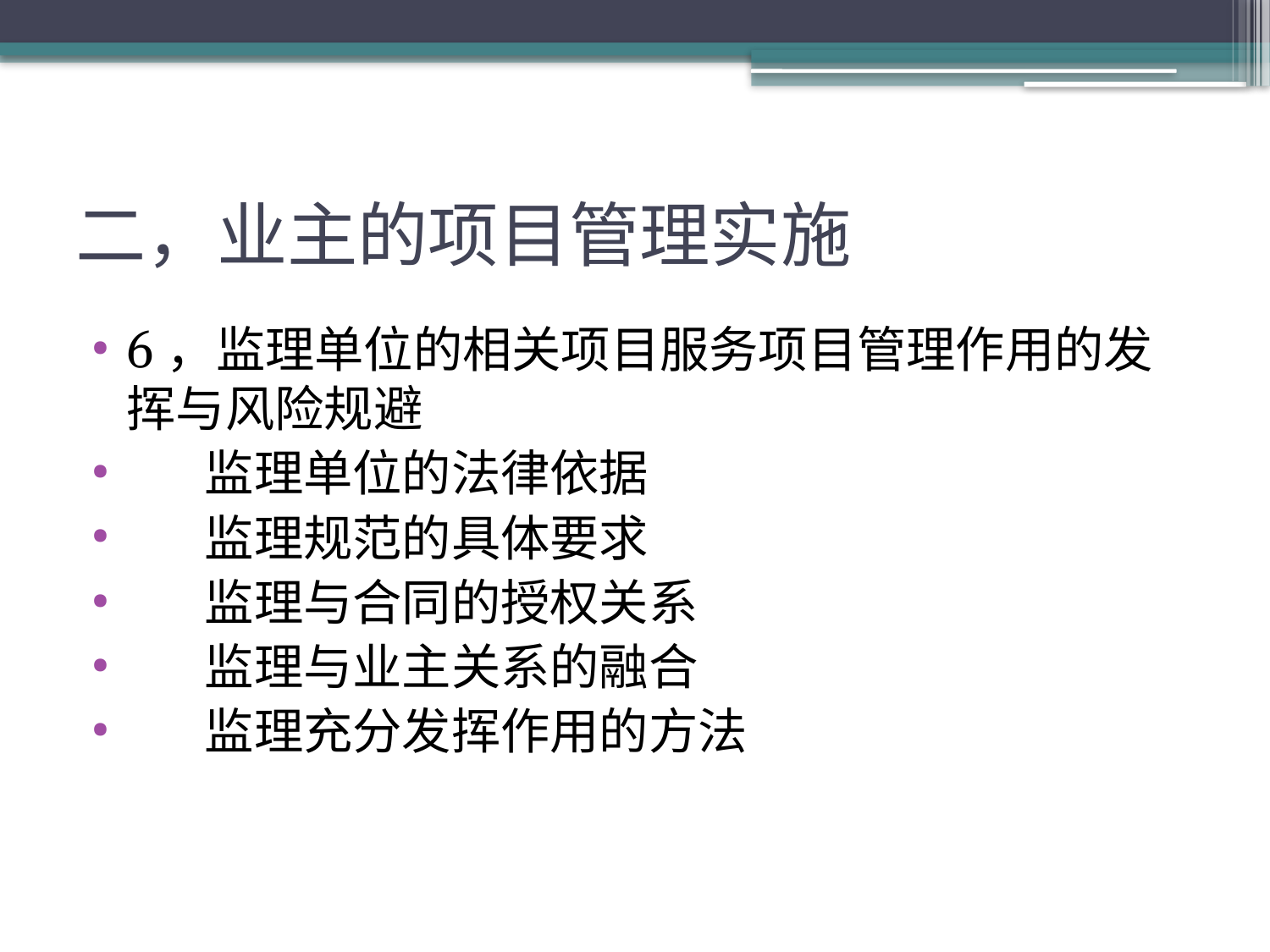

# 二，业主的项目管理实施
6，监理单位的相关项目服务项目管理作用的发挥与风险规避
      监理单位的法律依据
      监理规范的具体要求
      监理与合同的授权关系
      监理与业主关系的融合
      监理充分发挥作用的方法